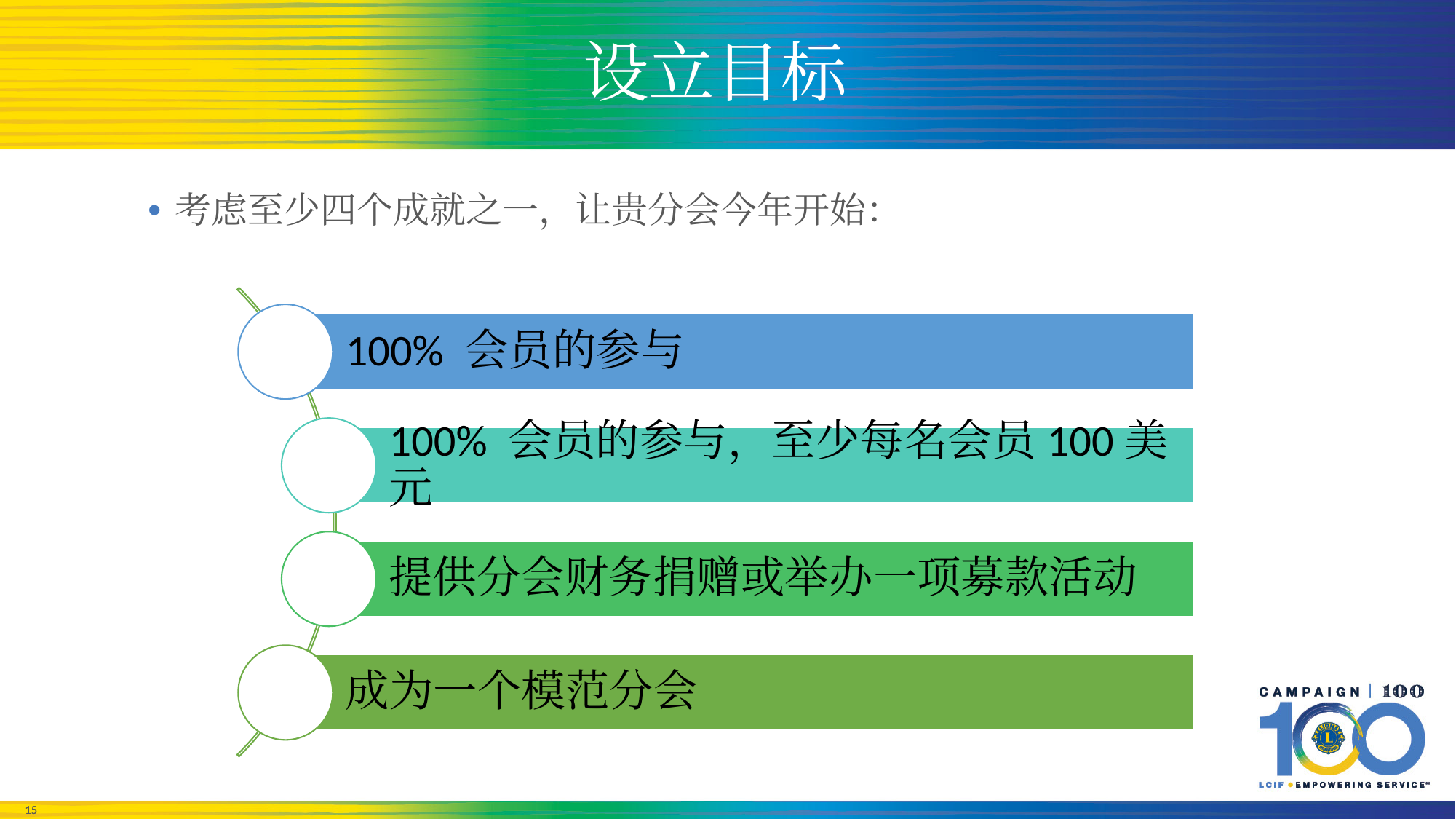

# 设立目标
考虑至少四个成就之一，让贵分会今年开始：

100% 会员的参与
100% 会员的参与，至少每名会员100美元
提供分会财务捐赠或举办一项募款活动
成为一个模范分会